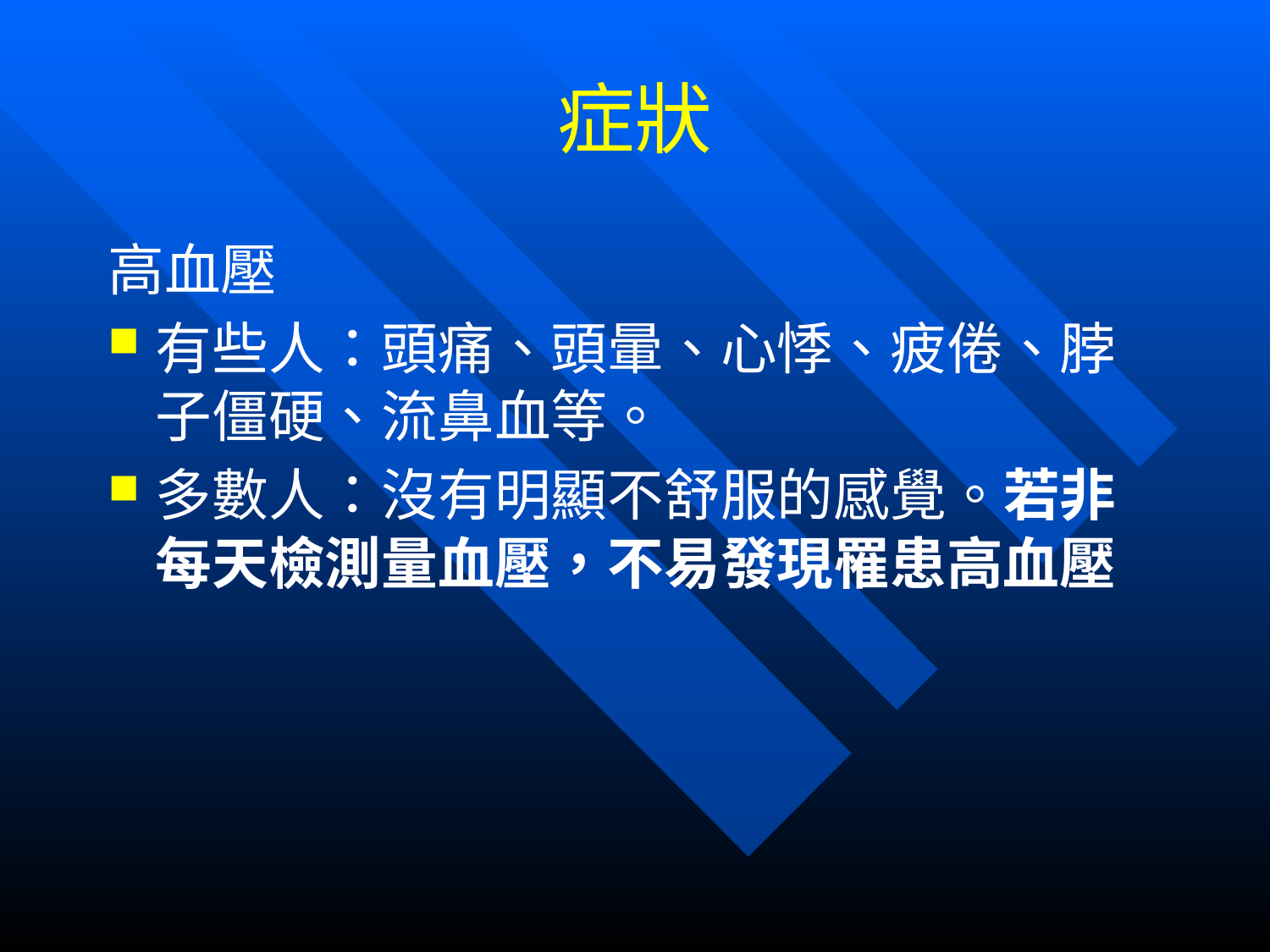

# 症狀
高血壓
有些人：頭痛、頭暈、心悸、疲倦、脖子僵硬、流鼻血等。
多數人：沒有明顯不舒服的感覺。若非每天檢測量血壓，不易發現罹患高血壓